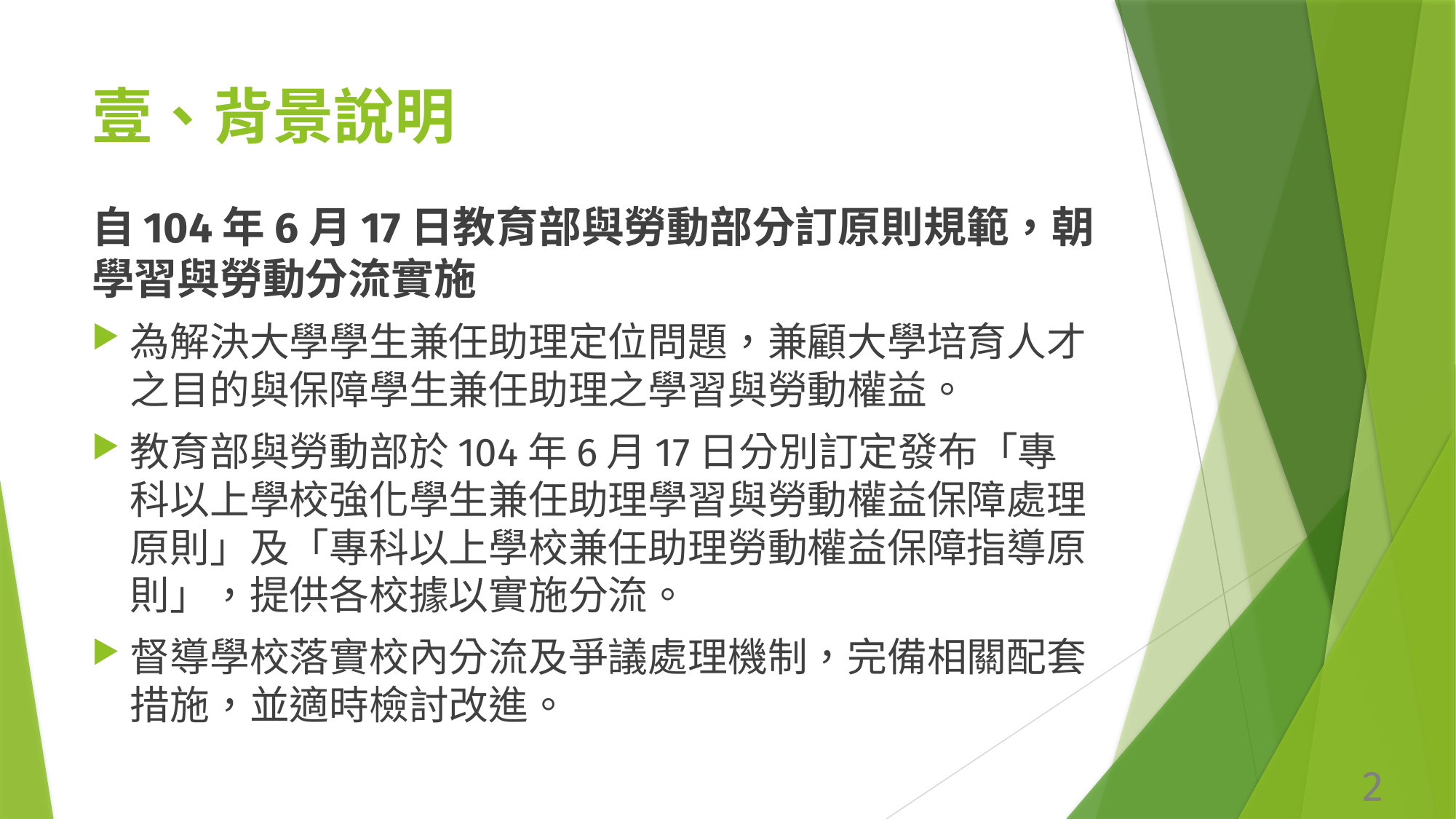

# 壹、背景說明
自104年6月17日教育部與勞動部分訂原則規範，朝學習與勞動分流實施
為解決大學學生兼任助理定位問題，兼顧大學培育人才之目的與保障學生兼任助理之學習與勞動權益。
教育部與勞動部於104年6月17日分別訂定發布「專科以上學校強化學生兼任助理學習與勞動權益保障處理原則」及「專科以上學校兼任助理勞動權益保障指導原則」，提供各校據以實施分流。
督導學校落實校內分流及爭議處理機制，完備相關配套措施，並適時檢討改進。

2